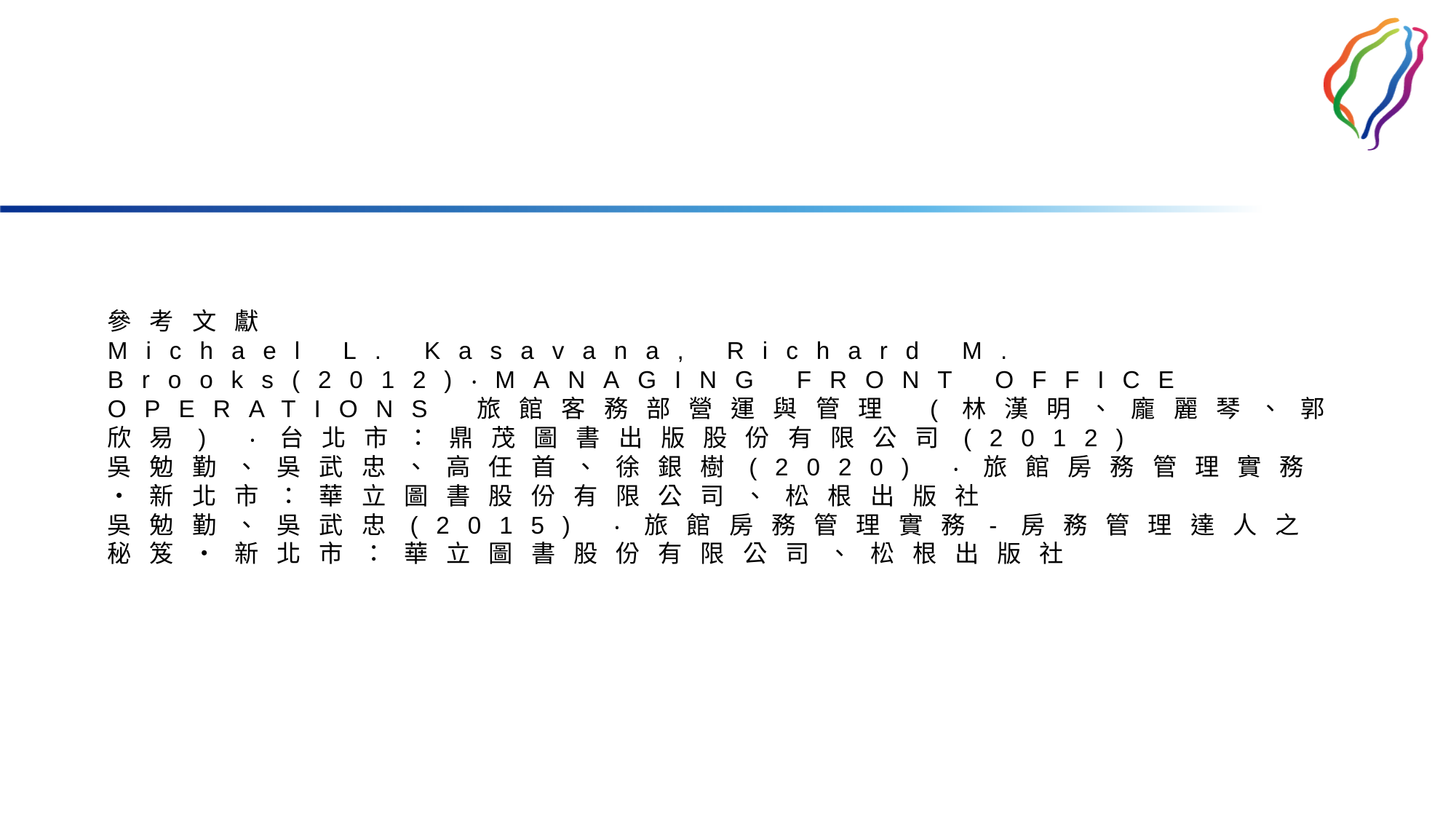

參考文獻
Michael L. Kasavana, Richard M. Brooks(2012)‧MANAGING FRONT OFFICE OPERATIONS 旅館客務部營運與管理 (林漢明、龐麗琴、郭欣易) ‧台北市：鼎茂圖書出版股份有限公司(2012)
吳勉勤、吳武忠、高任首、徐銀樹(2020) ‧旅館房務管理實務‧新北市：華立圖書股份有限公司、松根出版社
吳勉勤、吳武忠(2015) ‧旅館房務管理實務-房務管理達人之秘笈‧新北市：華立圖書股份有限公司、松根出版社